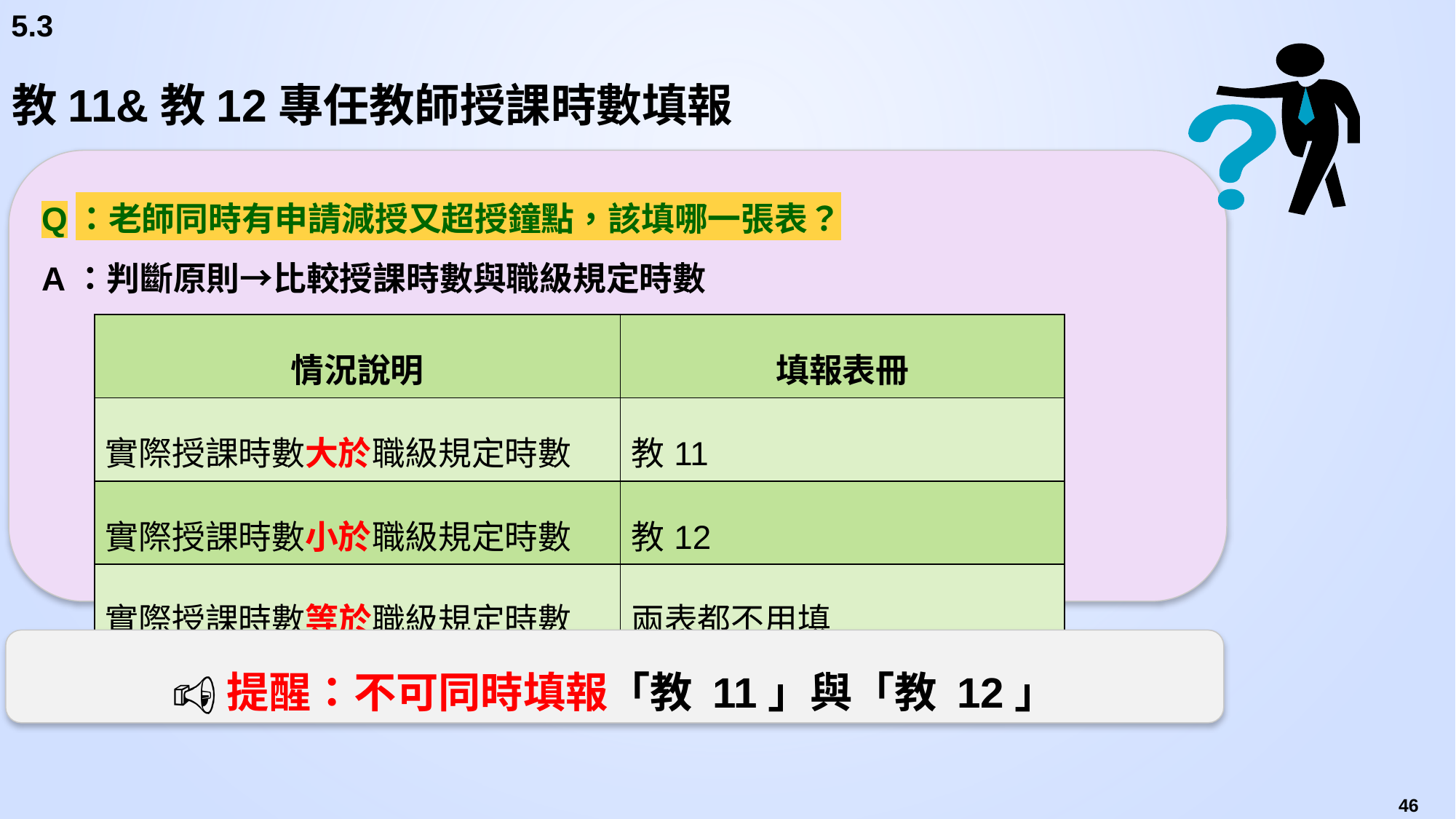

5.3
# 教11&教12專任教師授課時數填報

Q：老師同時有申請減授又超授鐘點，該填哪一張表？
A：判斷原則→比較授課時數與職級規定時數

| 情況說明 | 填報表冊 |
| --- | --- |
| 實際授課時數大於職級規定時數 | 教11 |
| 實際授課時數小於職級規定時數 | 教12 |
| 實際授課時數等於職級規定時數 | 兩表都不用填 |
📢提醒：不可同時填報「教 11」與「教 12」